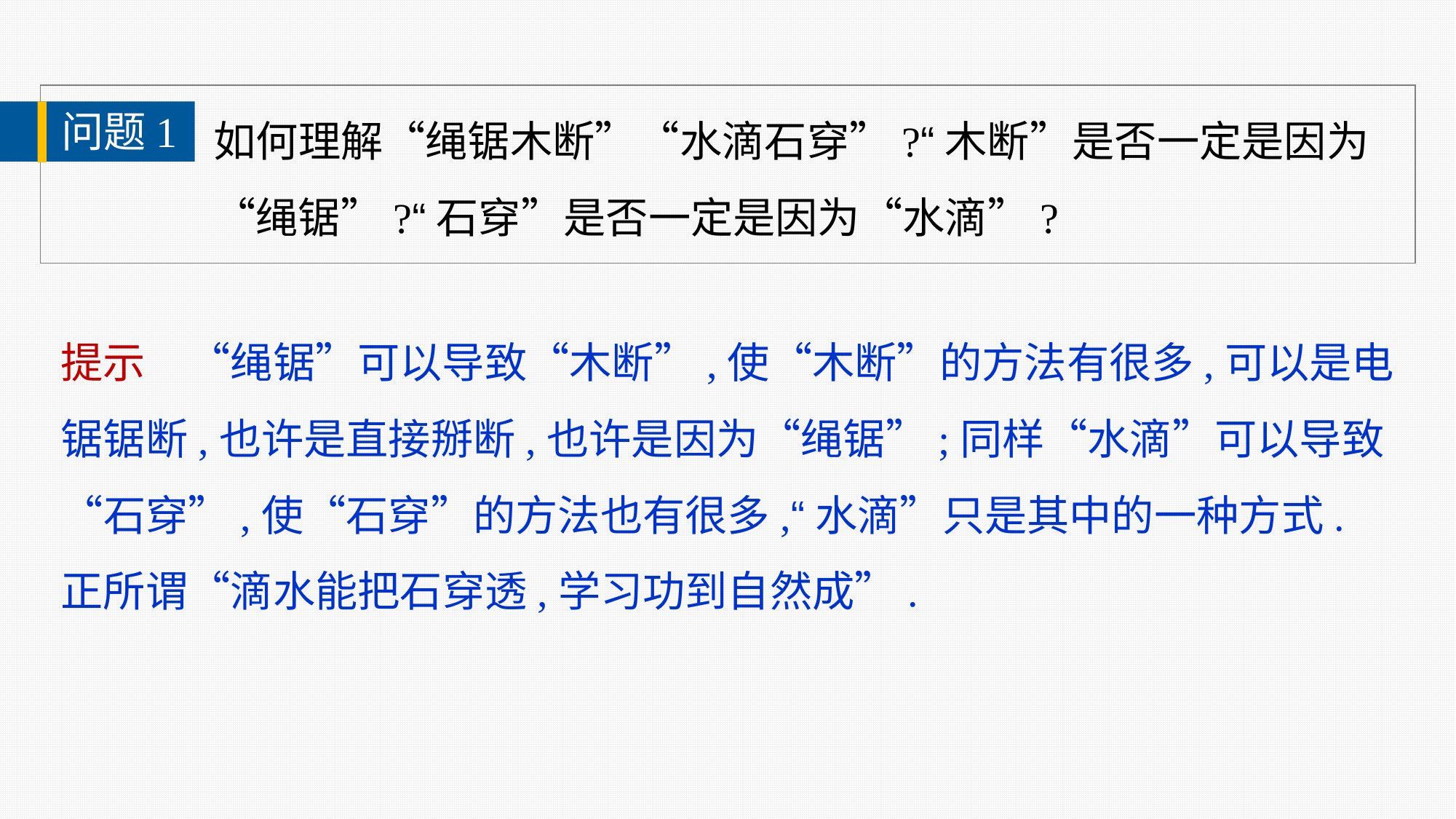

如何理解“绳锯木断”“水滴石穿”?“木断”是否一定是因为“绳锯”?“石穿”是否一定是因为“水滴”?

问题1

提示　“绳锯”可以导致“木断”,使“木断”的方法有很多,可以是电锯锯断,也许是直接掰断,也许是因为“绳锯”;同样“水滴”可以导致“石穿”,使“石穿”的方法也有很多,“水滴”只是其中的一种方式.正所谓“滴水能把石穿透,学习功到自然成”.